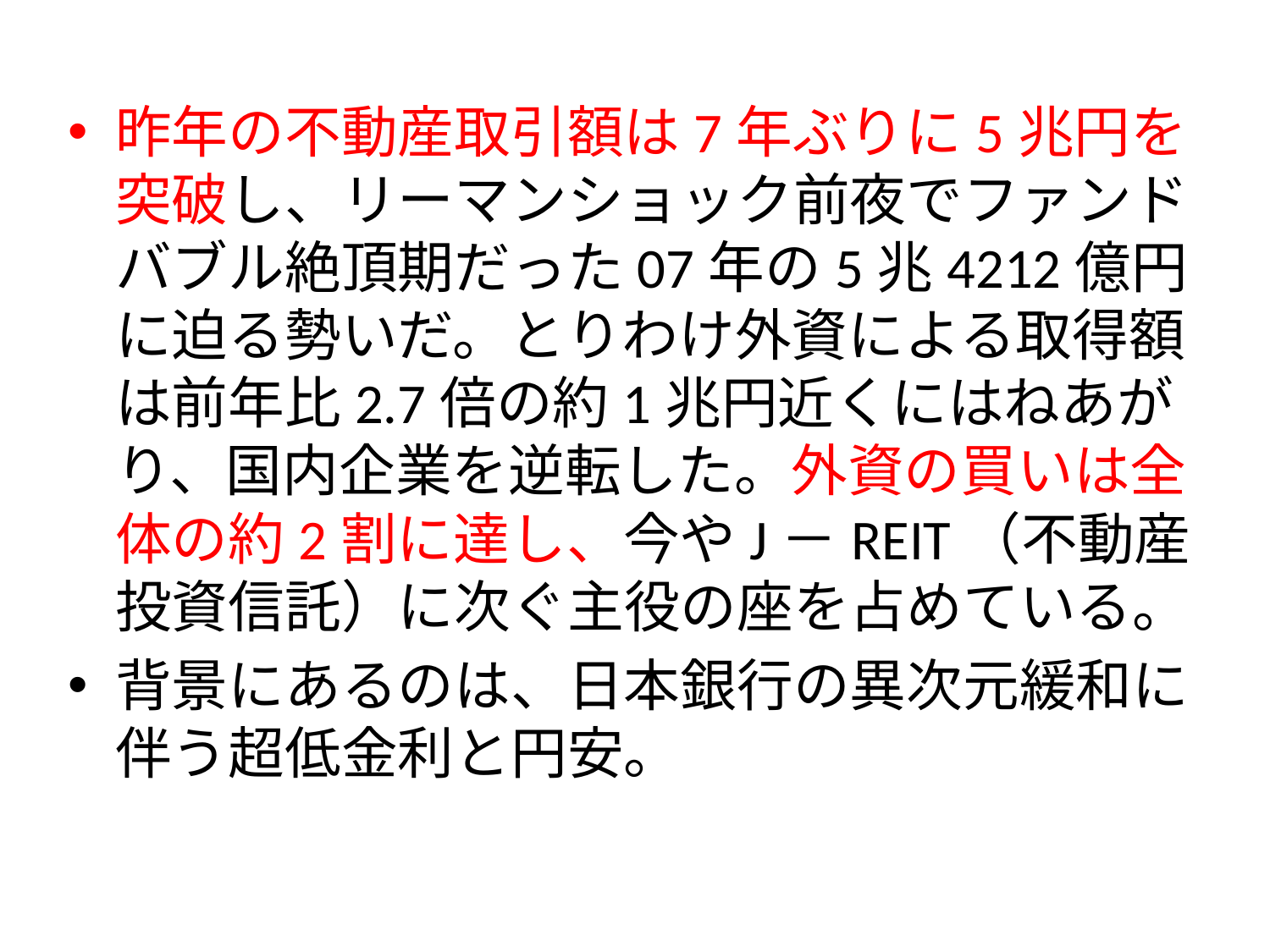

昨年の不動産取引額は7年ぶりに5兆円を突破し、リーマンショック前夜でファンドバブル絶頂期だった07年の5兆4​2​1​2億円に迫る勢いだ。とりわけ外資による取得額は前年比2​.7倍の約1兆円近くにはねあがり、国内企業を逆転した。外資の買いは全体の約2割に達し、今やJ－REIT（不動産投資信託）に次ぐ主役の座を占めている。
背景にあるのは、日本銀行の異次元緩和に伴う超低金利と円安。